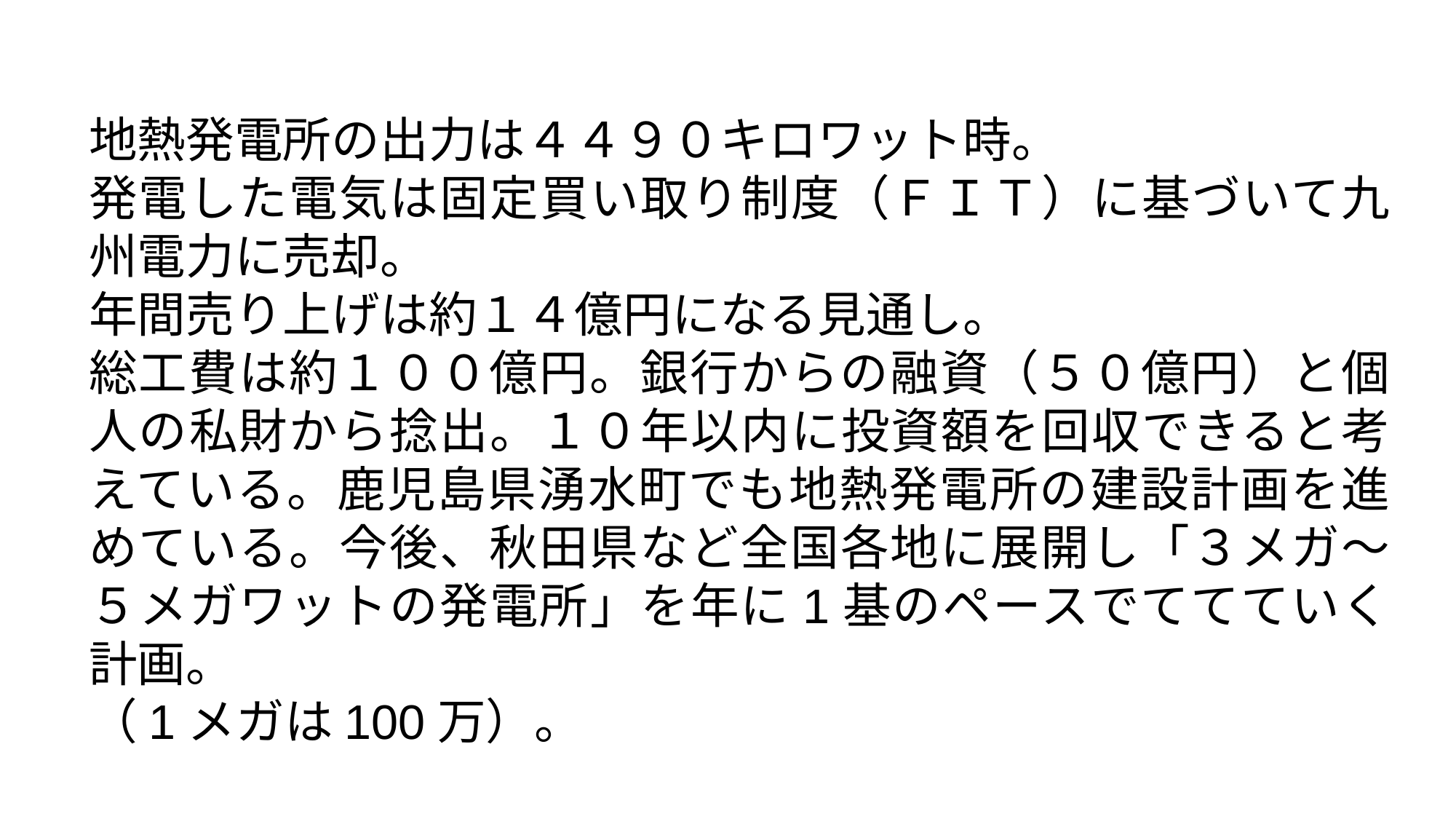

地熱発電所の出力は４４９０キロワット時。
発電した電気は固定買い取り制度（ＦＩＴ）に基づいて九州電力に売却。
年間売り上げは約１４億円になる見通し。
総工費は約１００億円。銀行からの融資（５０億円）と個人の私財から捻出。１０年以内に投資額を回収できると考えている。鹿児島県湧水町でも地熱発電所の建設計画を進めている。今後、秋田県など全国各地に展開し「３メガ～５メガワットの発電所」を年に1基のペースでててていく計画。
（1メガは100万）。